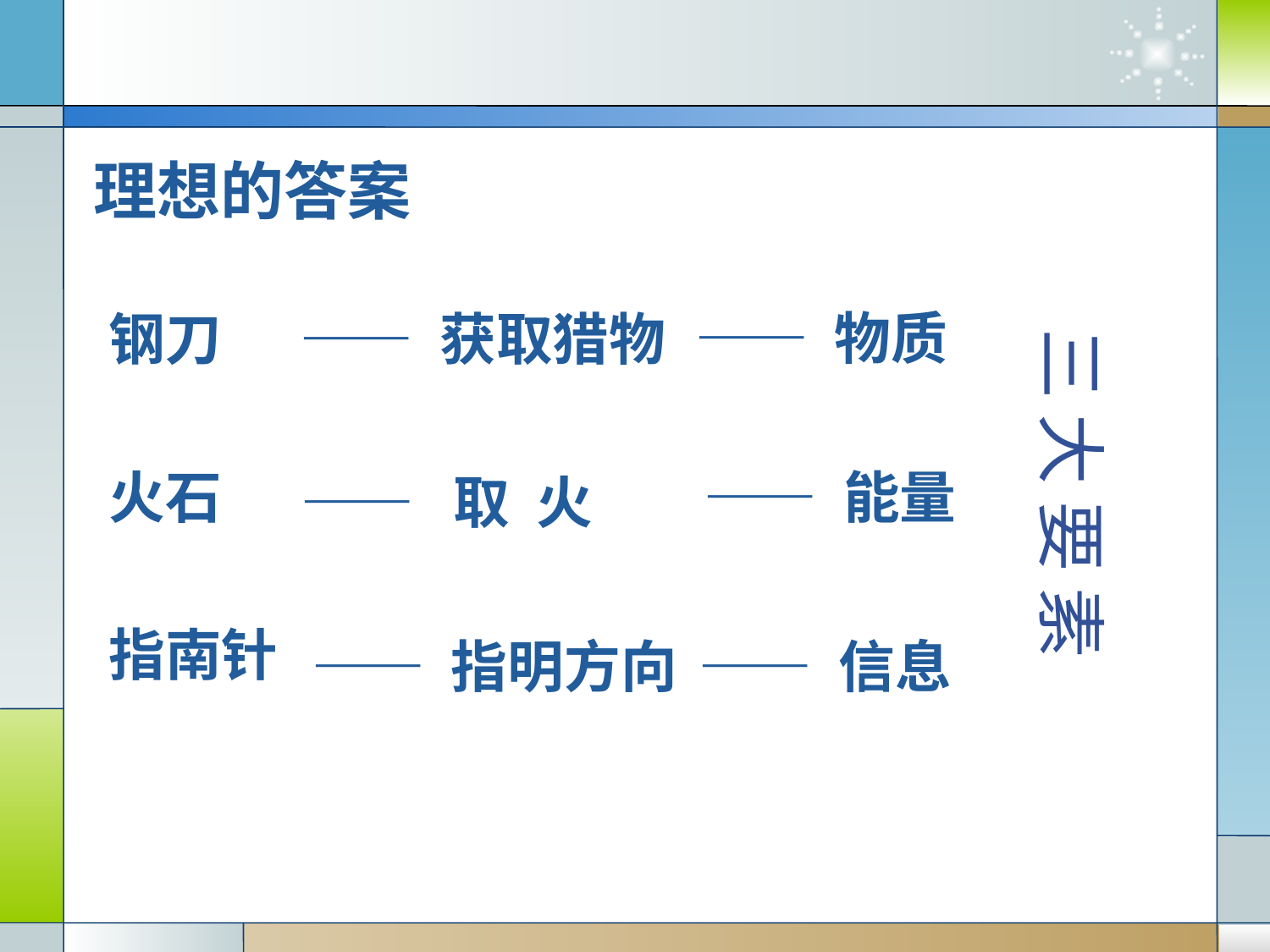

理想的答案
—— 物质
钢刀

火石

指南针
—— 获取猎物
三 大 要 素
—— 能量
——  取  火
—— 指明方向
—— 信息